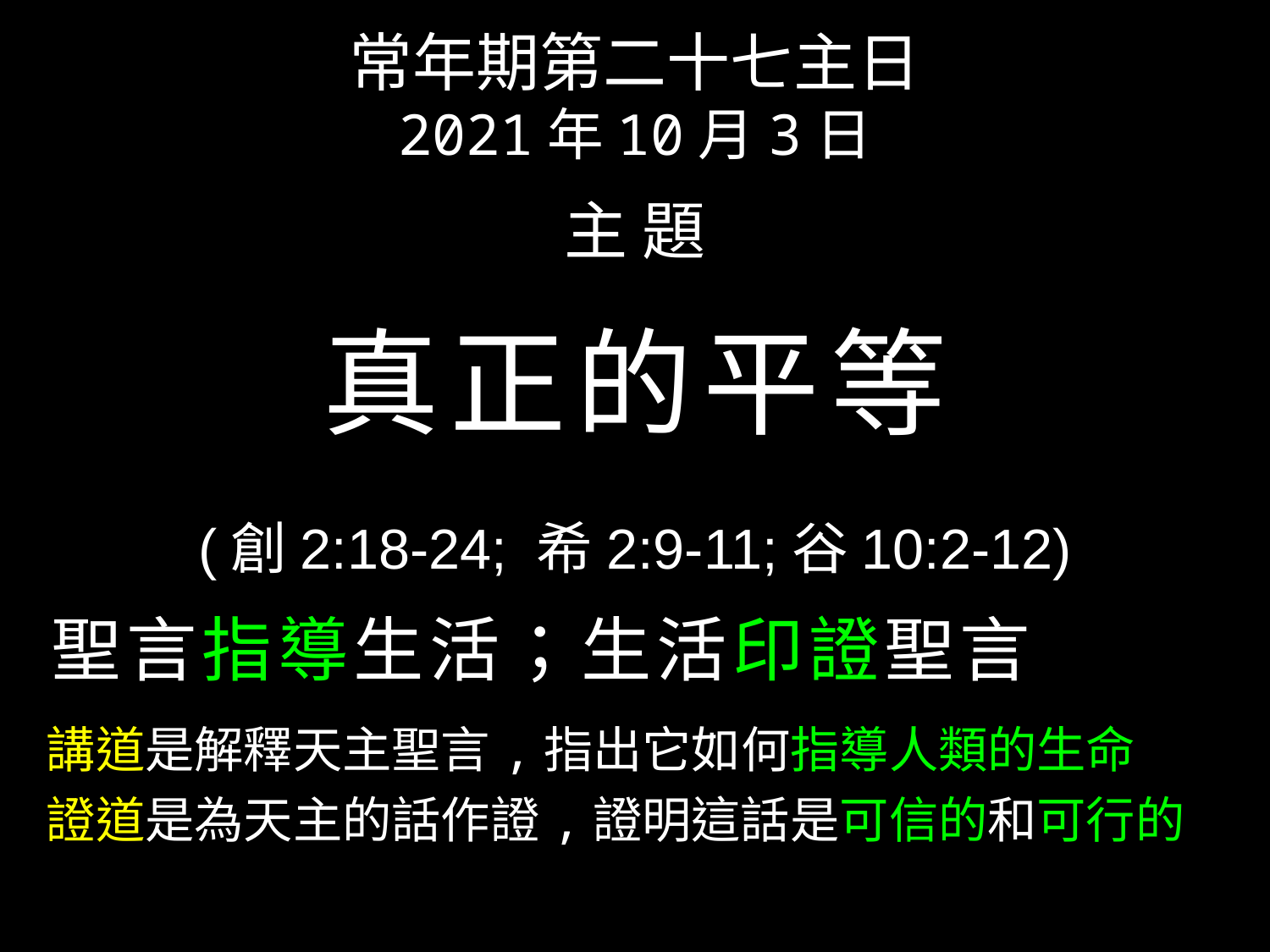

常年期第二十七主日
2021年10月3日

主 題
真正的平等
(創2:18-24; 希2:9-11;谷10:2-12)
 聖言指導生活；生活印證聖言
  講道是解釋天主聖言,指出它如何指導人類的生命
  證道是為天主的話作證,證明這話是可信的和可行的